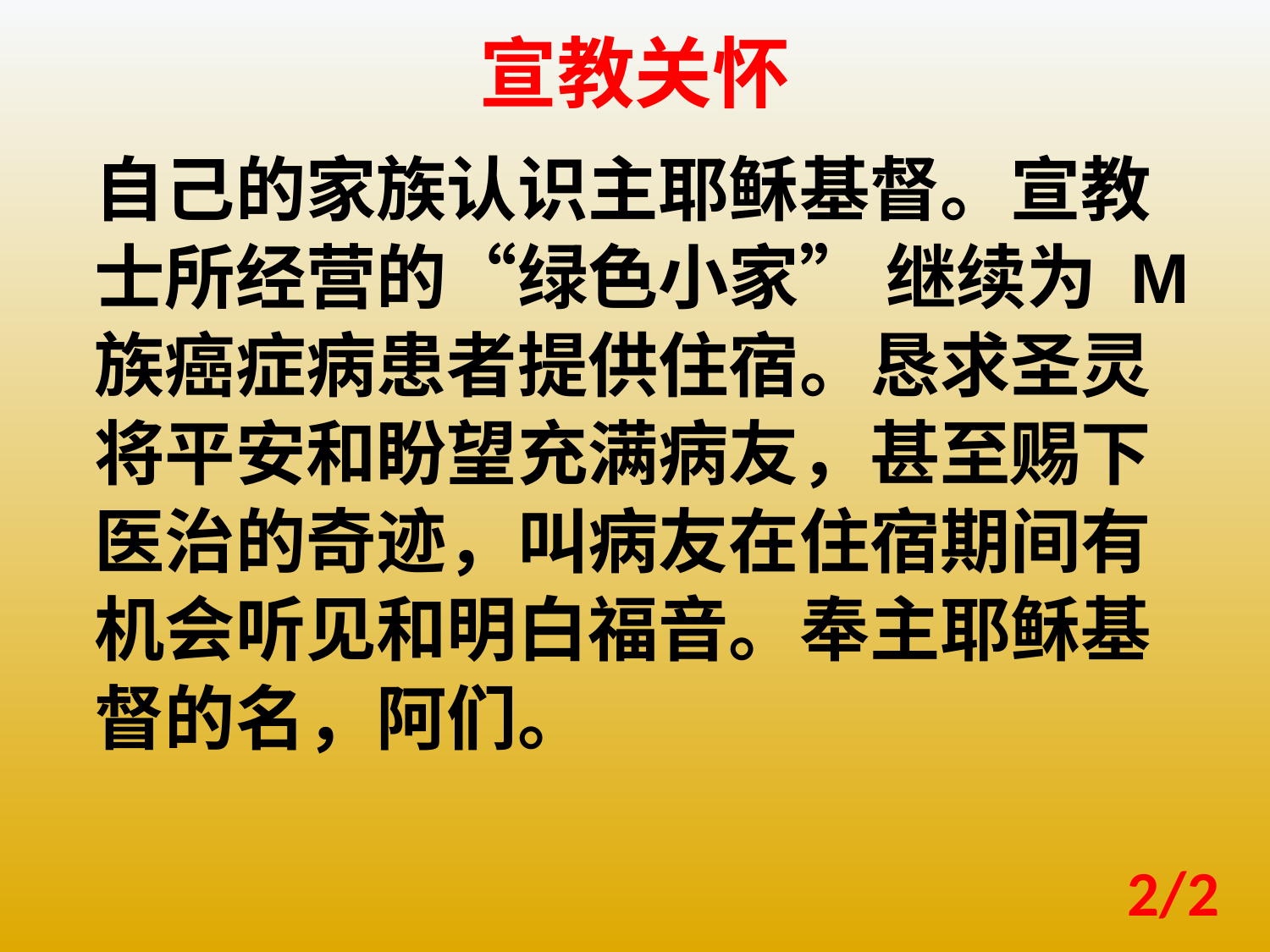

宣教关怀
自己的家族认识主耶稣基督。宣教士所经营的“绿色小家” 继续为 M 族癌症病患者提供住宿。恳求圣灵将平安和盼望充满病友，甚至赐下医治的奇迹，叫病友在住宿期间有机会听见和明白福音。奉主耶稣基督的名，阿们。
2/2